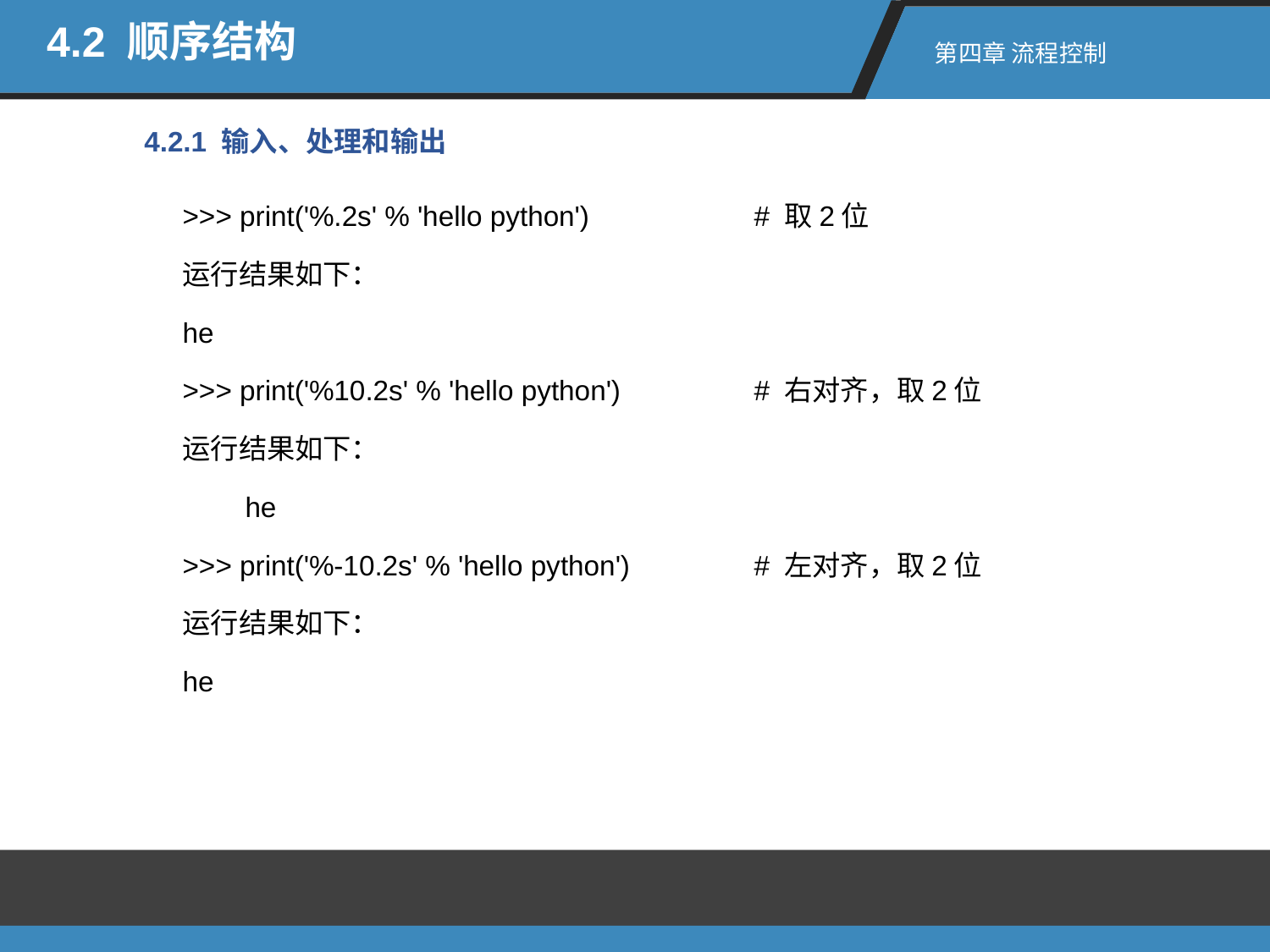

4.2 顺序结构
第四章 流程控制
4.2.1 输入、处理和输出
>>> print('%.2s' % 'hello python')		# 取2位
运行结果如下：
he
>>> print('%10.2s' % 'hello python')		# 右对齐，取2位
运行结果如下：
        he
>>> print('%-10.2s' % 'hello python')	# 左对齐，取2位
运行结果如下：
he